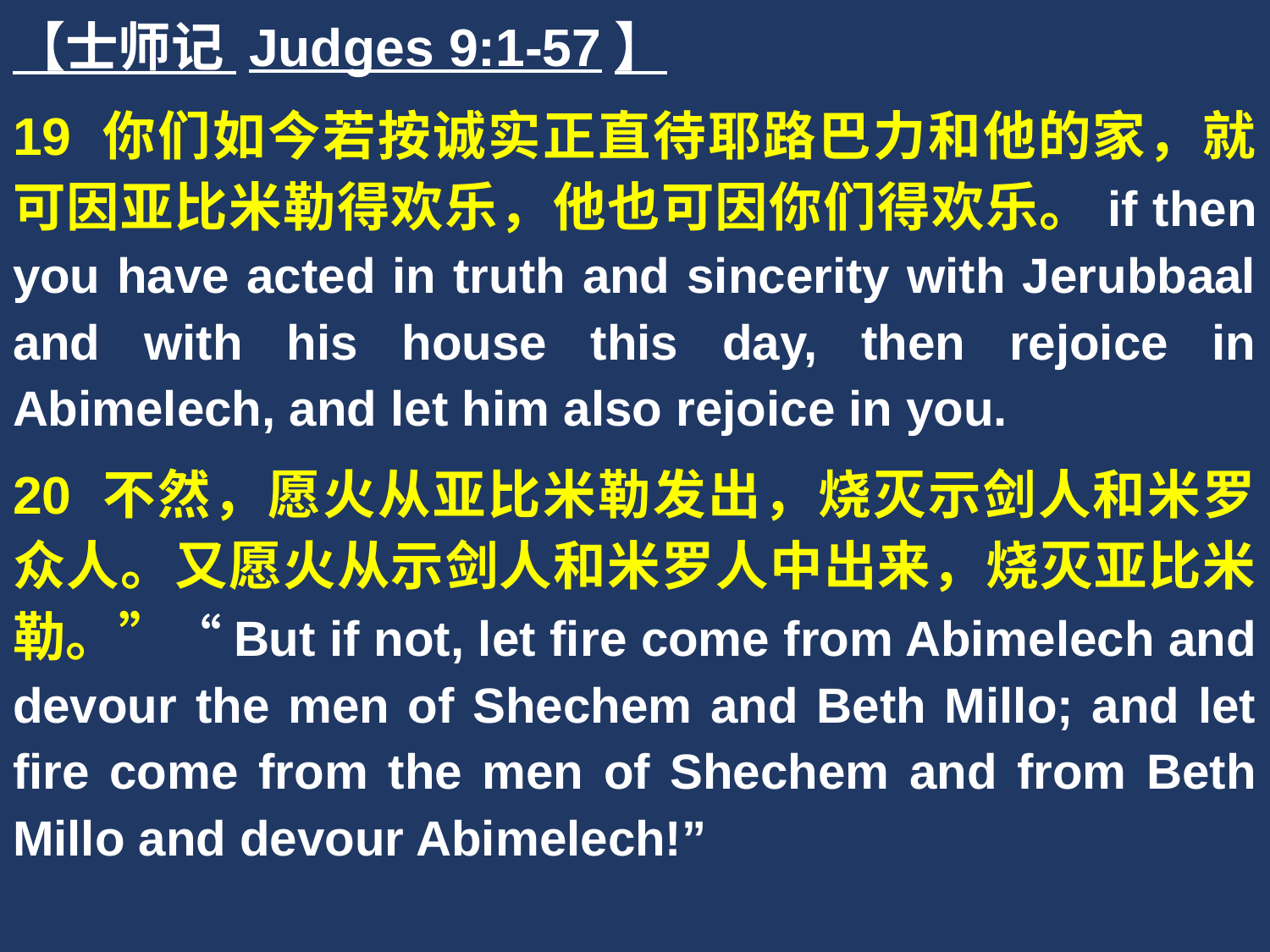

【士师记 Judges 9:1-57】
19 你们如今若按诚实正直待耶路巴力和他的家，就可因亚比米勒得欢乐，他也可因你们得欢乐。if then you have acted in truth and sincerity with Jerubbaal and with his house this day, then rejoice in Abimelech, and let him also rejoice in you.
20 不然，愿火从亚比米勒发出，烧灭示剑人和米罗众人。又愿火从示剑人和米罗人中出来，烧灭亚比米勒。”“But if not, let fire come from Abimelech and devour the men of Shechem and Beth Millo; and let fire come from the men of Shechem and from Beth Millo and devour Abimelech!”